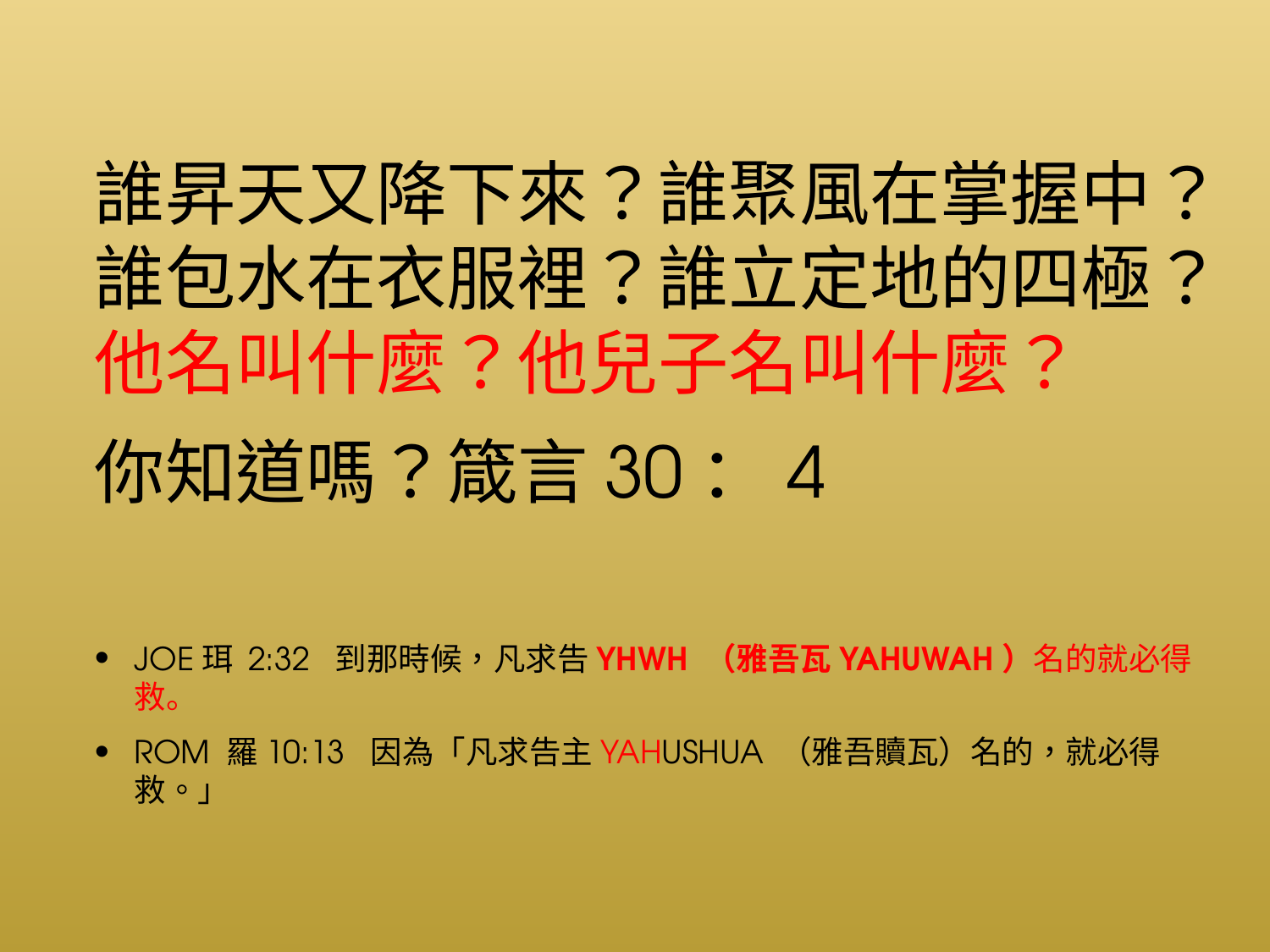

誰昇天又降下來？誰聚風在掌握中？誰包水在衣服裡？誰立定地的四極？他名叫什麼？他兒子名叫什麼？
你知道嗎？箴言30：4

Joe珥 2:32  到那時候，凡求告YHWH （雅吾瓦Yahuwah）名的就必得救。
Rom 羅10:13  因為「凡求告主YAHUshua （雅吾贖瓦）名的，就必得救。」